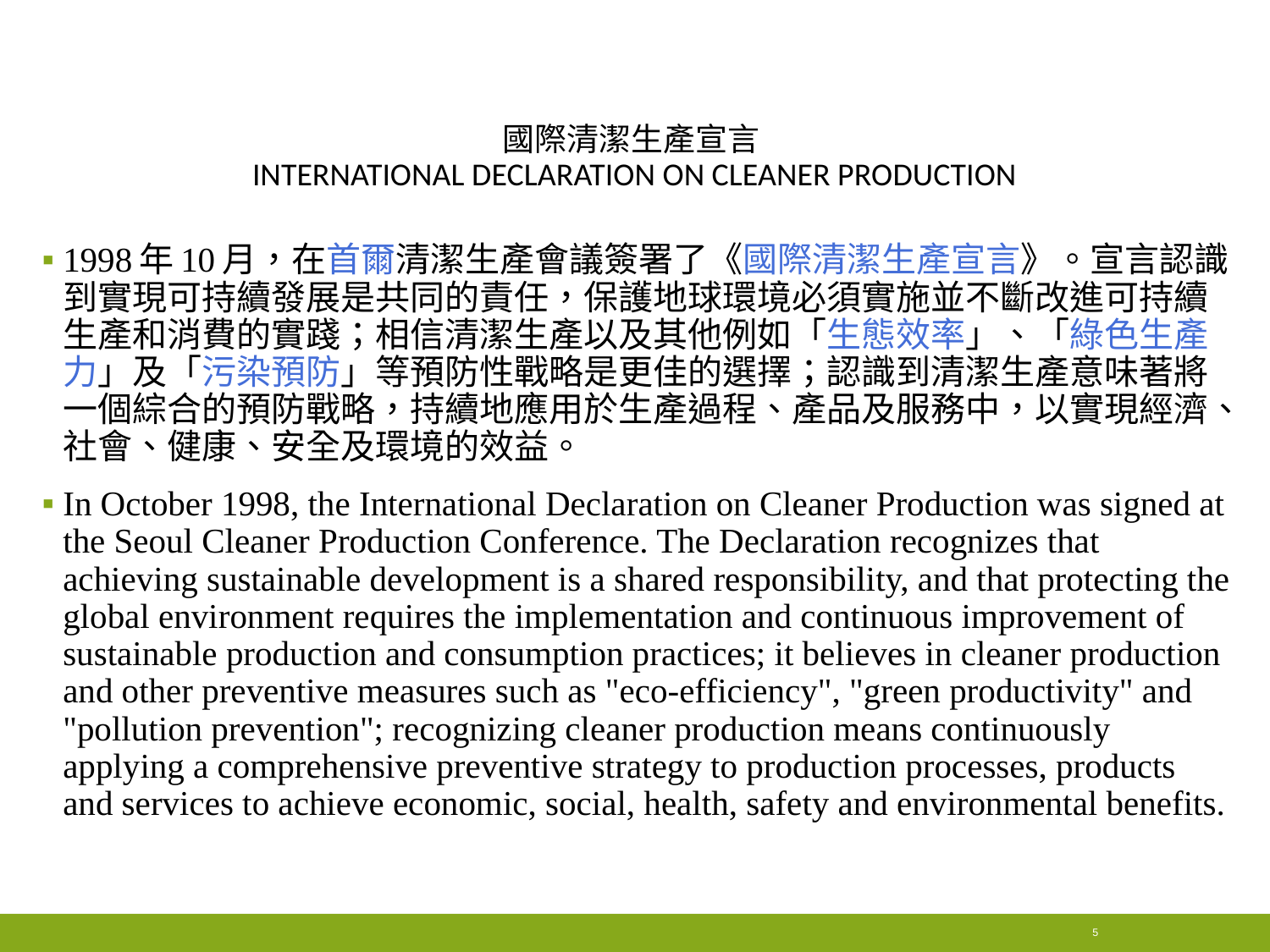

# 國際清潔生產宣言 International Declaration on Cleaner Production
1998年10月，在首爾清潔生產會議簽署了《國際清潔生產宣言》。宣言認識到實現可持續發展是共同的責任，保護地球環境必須實施並不斷改進可持續生產和消費的實踐；相信清潔生產以及其他例如「生態效率」、「綠色生產力」及「污染預防」等預防性戰略是更佳的選擇；認識到清潔生產意味著將一個綜合的預防戰略，持續地應用於生產過程、產品及服務中，以實現經濟、社會、健康、安全及環境的效益。
In October 1998, the International Declaration on Cleaner Production was signed at the Seoul Cleaner Production Conference. The Declaration recognizes that achieving sustainable development is a shared responsibility, and that protecting the global environment requires the implementation and continuous improvement of sustainable production and consumption practices; it believes in cleaner production and other preventive measures such as "eco-efficiency", "green productivity" and "pollution prevention"; recognizing cleaner production means continuously applying a comprehensive preventive strategy to production processes, products and services to achieve economic, social, health, safety and environmental benefits.
5